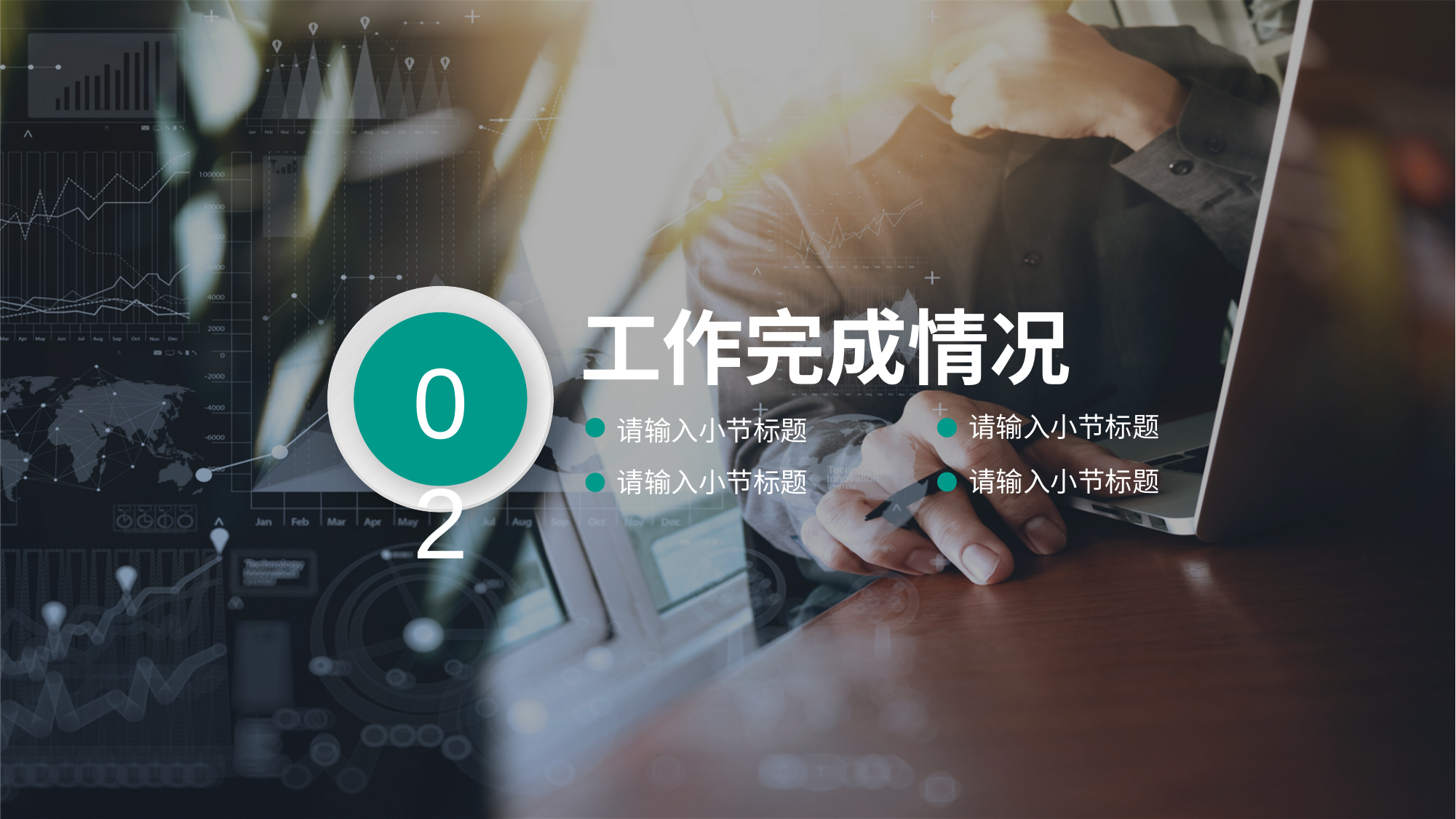

02
工作完成情况
请输入小节标题

请输入小节标题

请输入小节标题

请输入小节标题